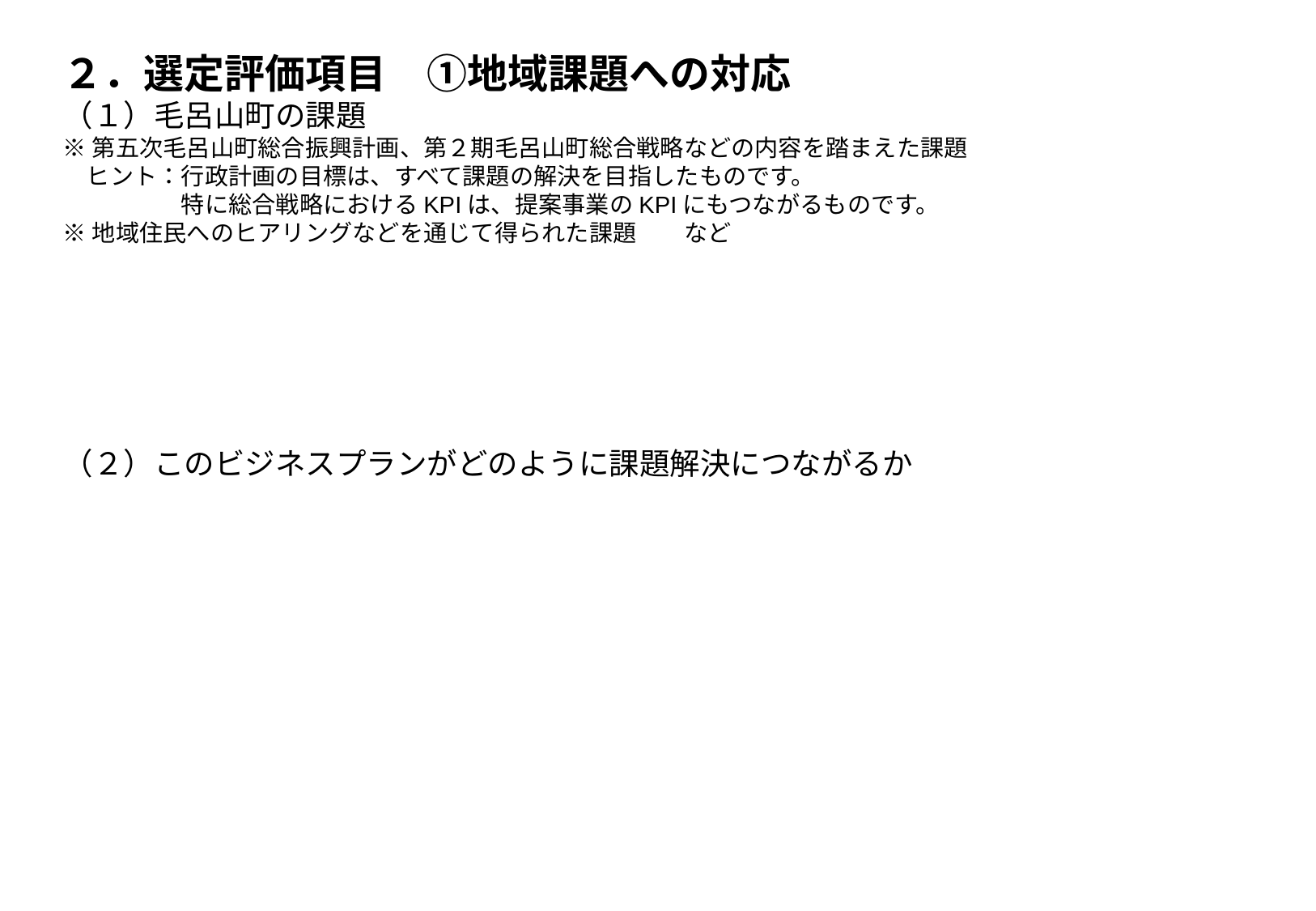

２．選定評価項目　①地域課題への対応
（１）毛呂山町の課題
※第五次毛呂山町総合振興計画、第２期毛呂山町総合戦略などの内容を踏まえた課題
　ヒント：行政計画の目標は、すべて課題の解決を目指したものです。
　　　　　特に総合戦略におけるKPIは、提案事業のKPIにもつながるものです。
※地域住民へのヒアリングなどを通じて得られた課題　　など

（２）このビジネスプランがどのように課題解決につながるか